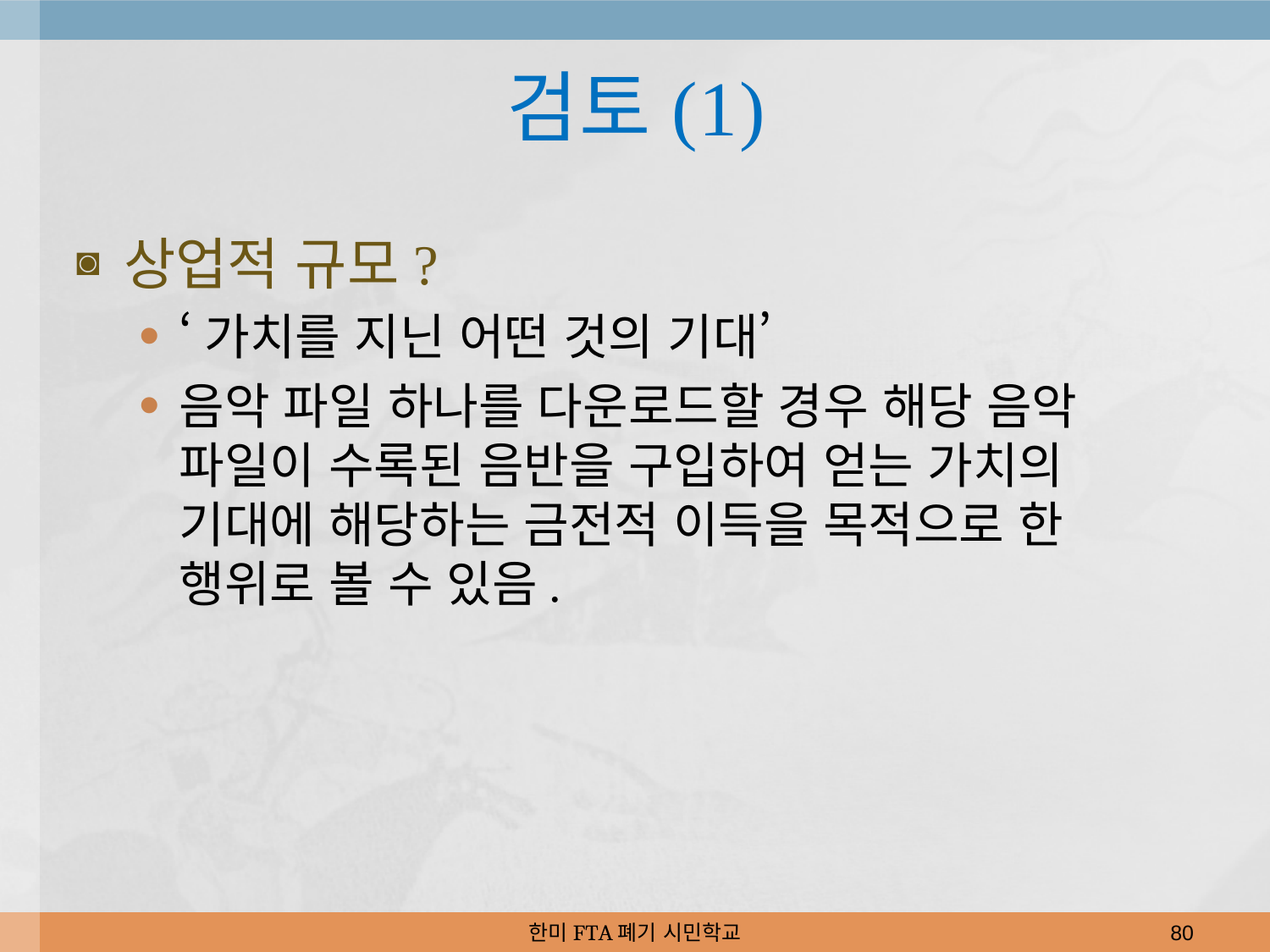

# 검토(1)
상업적 규모?
‘가치를 지닌 어떤 것의 기대’
음악 파일 하나를 다운로드할 경우 해당 음악 파일이 수록된 음반을 구입하여 얻는 가치의 기대에 해당하는 금전적 이득을 목적으로 한 행위로 볼 수 있음.

한미FTA폐기 시민학교
80